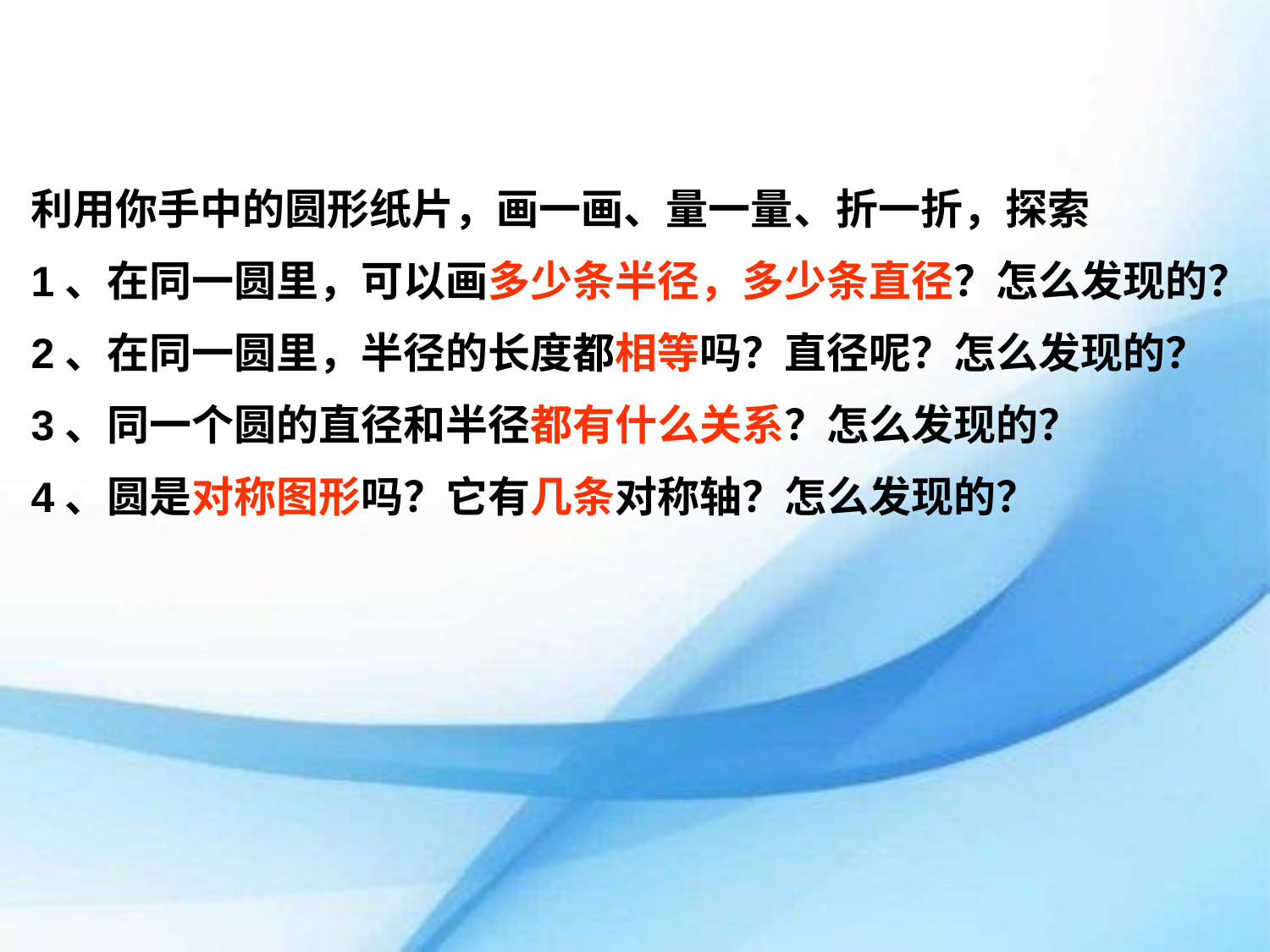

利用你手中的圆形纸片，画一画、量一量、折一折，探索
1、在同一圆里，可以画多少条半径，多少条直径？怎么发现的？
2、在同一圆里，半径的长度都相等吗？直径呢？怎么发现的？
3、同一个圆的直径和半径都有什么关系？怎么发现的？
4、圆是对称图形吗？它有几条对称轴？怎么发现的？